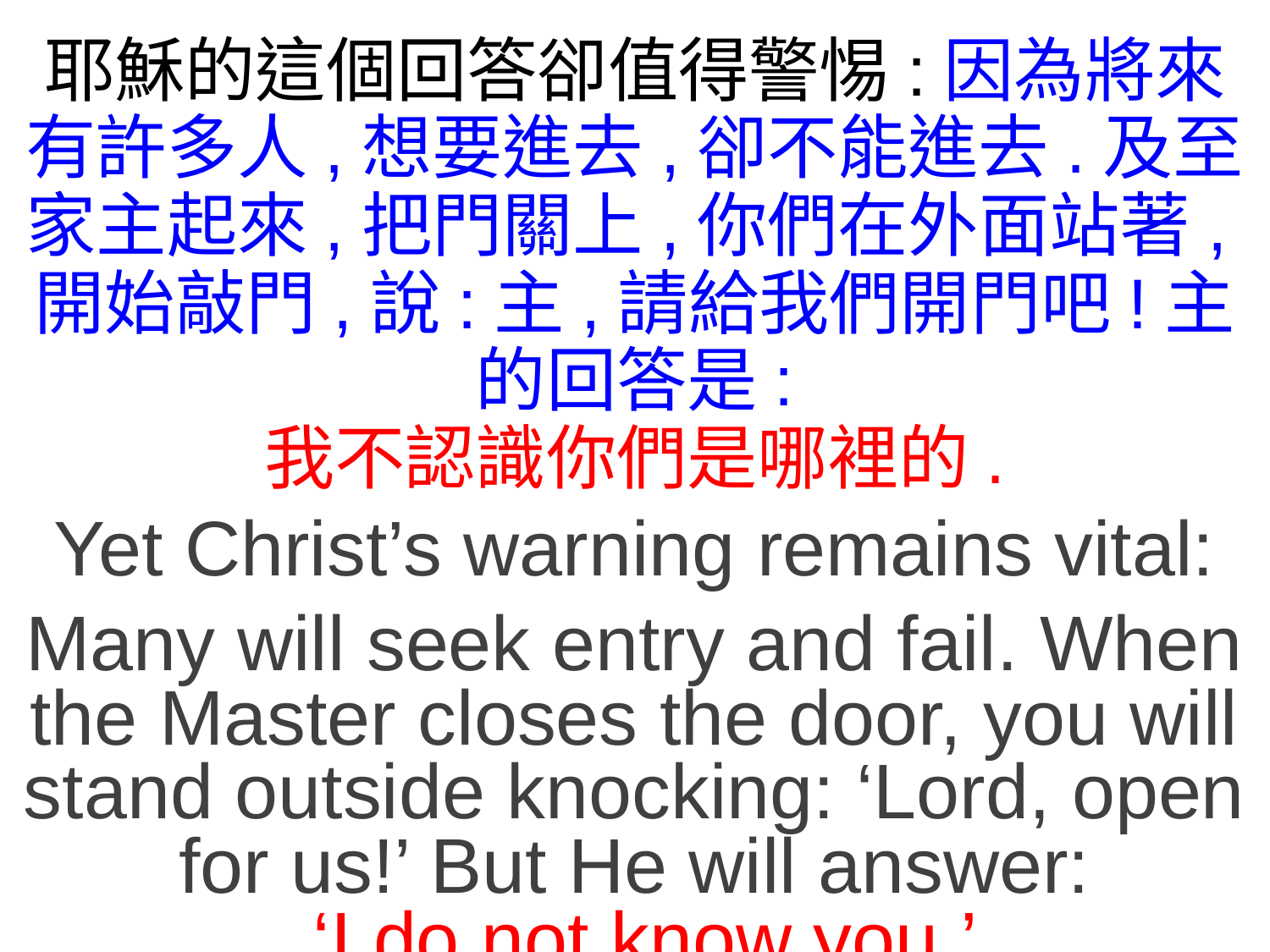

耶穌的這個回答卻值得警惕:因為將來有許多人,想要進去,卻不能進去.及至家主起來,把門關上,你們在外面站著,開始敲門,說:主,請給我們開門吧!主的回答是:
我不認識你們是哪裡的.
Yet Christ’s warning remains vital:
Many will seek entry and fail. When the Master closes the door, you will stand outside knocking: ‘Lord, open for us!’ But He will answer:
 ‘I do not know you.’